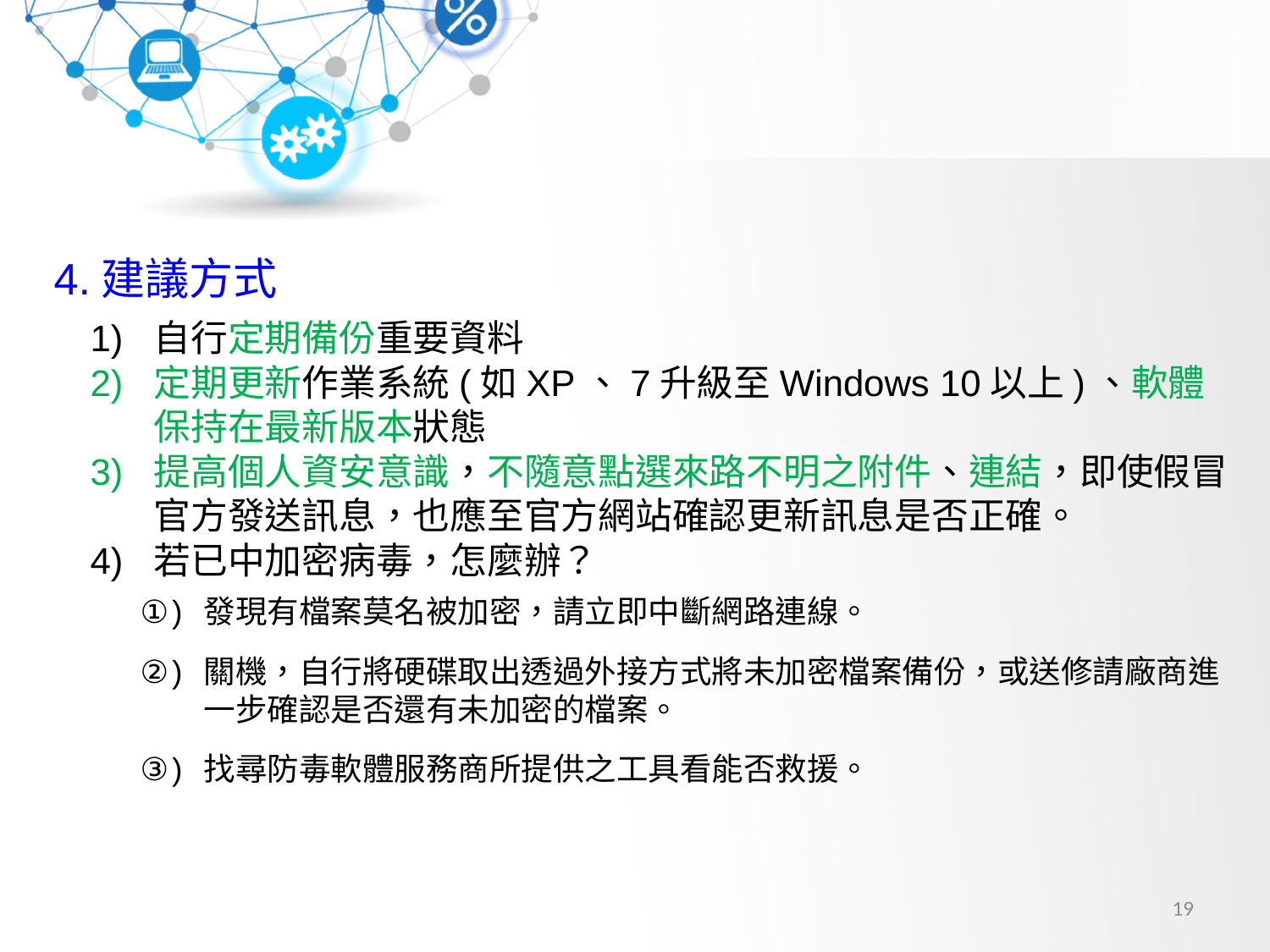

4.建議方式
自行定期備份重要資料
定期更新作業系統(如XP、7升級至Windows 10以上)、軟體保持在最新版本狀態
提高個人資安意識，不隨意點選來路不明之附件、連結，即使假冒官方發送訊息，也應至官方網站確認更新訊息是否正確。
若已中加密病毒，怎麼辦？
發現有檔案莫名被加密，請立即中斷網路連線。
關機，自行將硬碟取出透過外接方式將未加密檔案備份，或送修請廠商進一步確認是否還有未加密的檔案。
找尋防毒軟體服務商所提供之工具看能否救援。

19